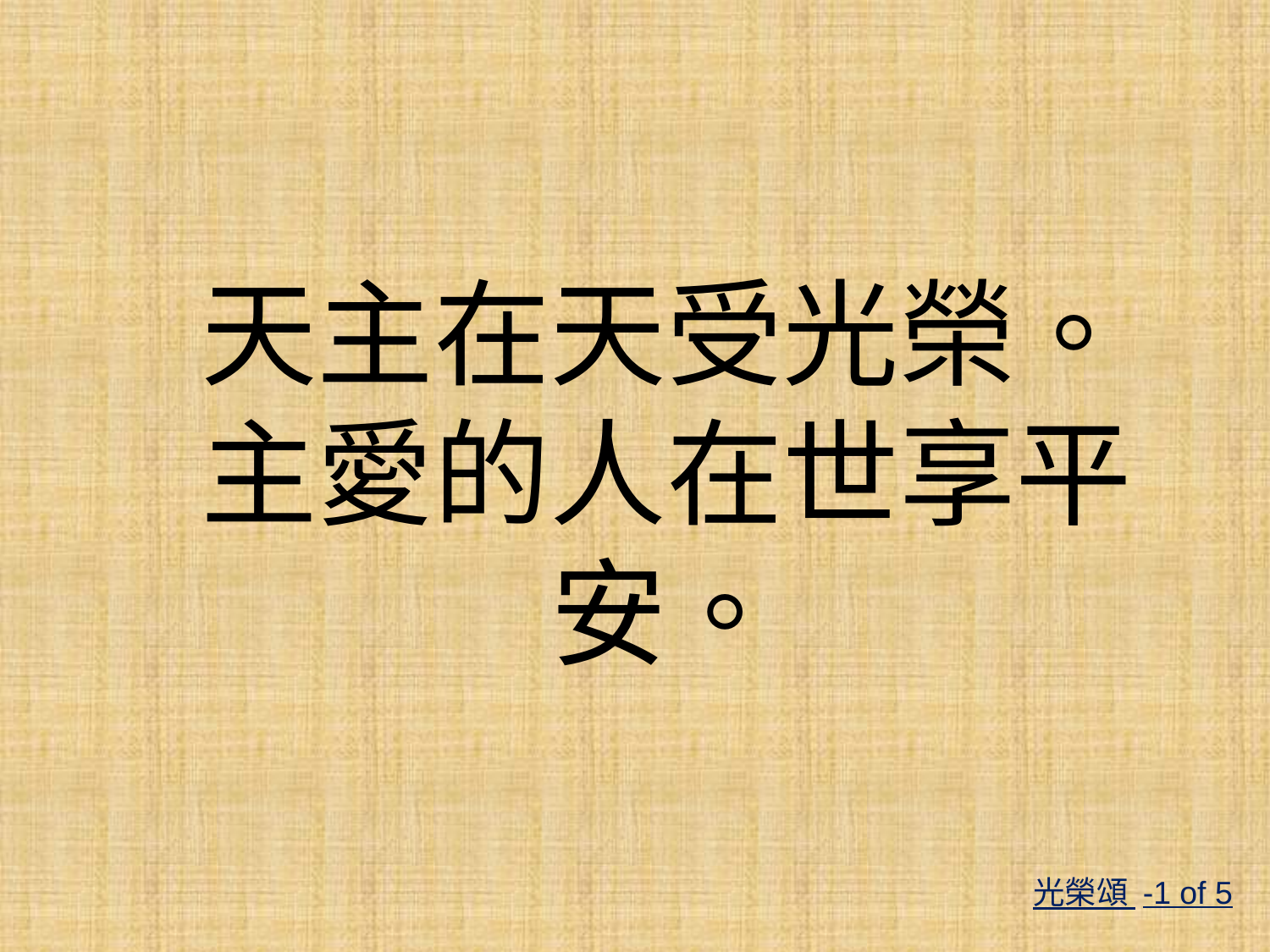

# 天主在天受光榮。 主愛的人在世享平安。
光榮頌 -1 of 5